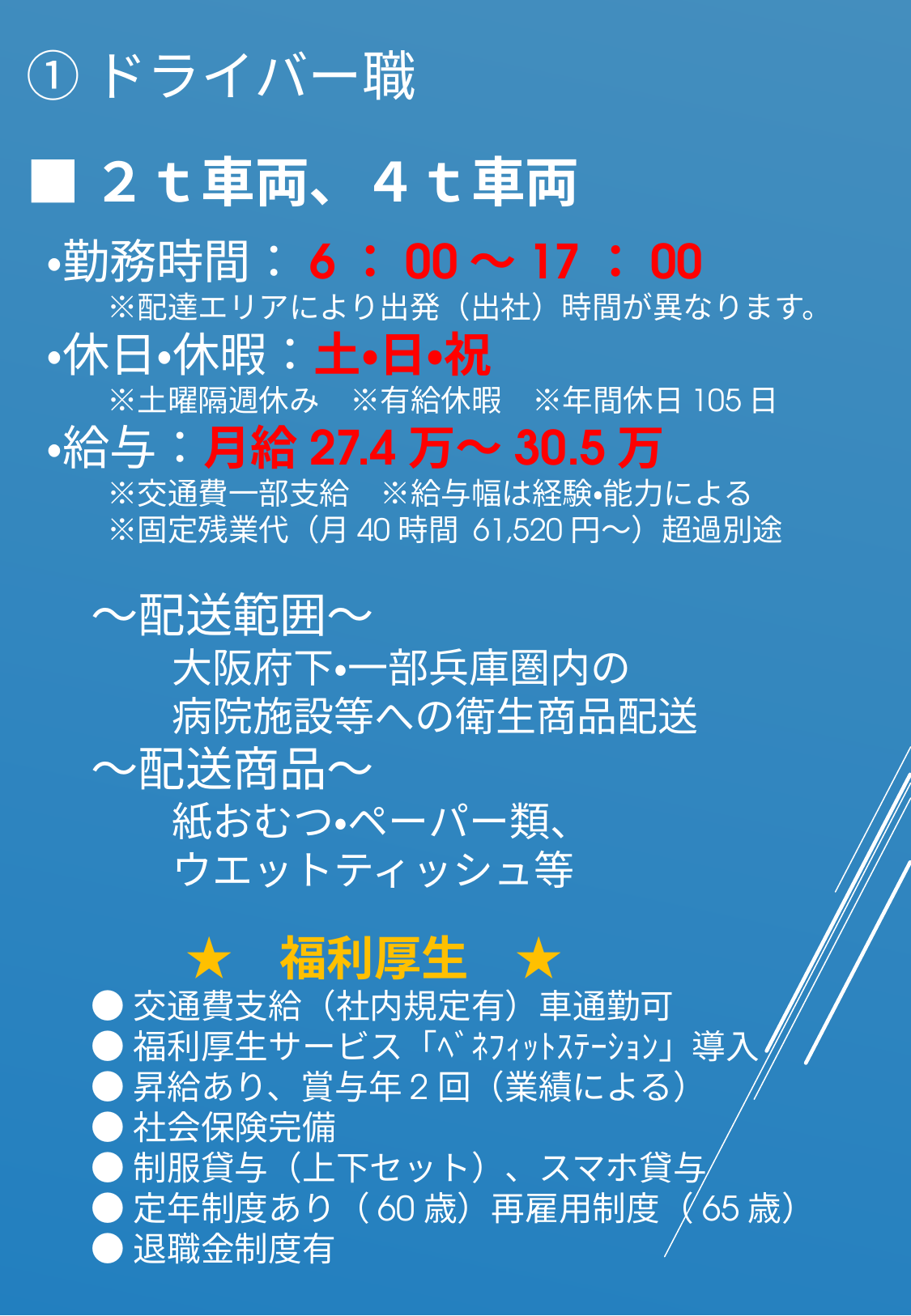

# ①ドライバー職
■２ｔ車両、４ｔ車両
・勤務時間：6：00～17：00
　　※配達エリアにより出発（出社）時間が異なります。
・休日・休暇：土・日・祝
　　※土曜隔週休み　※有給休暇　※年間休日105日
・給与：月給27.4万～30.5万
　　※交通費一部支給　※給与幅は経験・能力による
　　※固定残業代（月40時間 61,520円～）超過別途
～配送範囲～
　　大阪府下・一部兵庫圏内の
　　病院施設等への衛生商品配送
～配送商品～
　　紙おむつ・ペーパー類、
　　ウエットティッシュ等
　　★　福利厚生　★
●交通費支給（社内規定有）車通勤可
●福利厚生サービス「ﾍﾞﾈﾌｨｯﾄｽﾃｰｼｮﾝ」導入
●昇給あり、賞与年2回（業績による）
●社会保険完備
●制服貸与（上下セット）、スマホ貸与
●定年制度あり（60歳）再雇用制度（65歳）
●退職金制度有